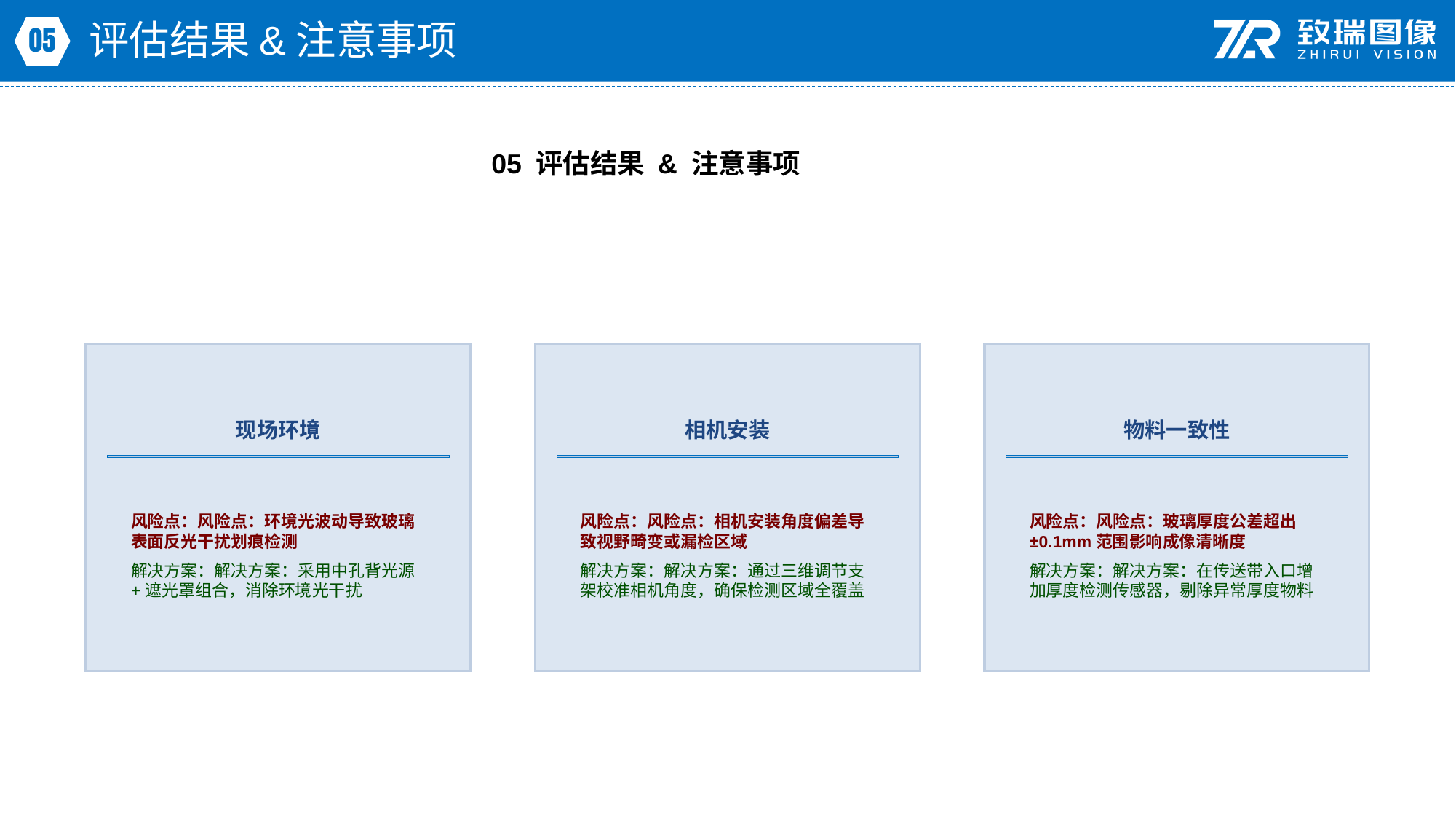

评估结果&注意事项
05

05 评估结果 & 注意事项

现场环境

相机安装

物料一致性

风险点：风险点：环境光波动导致玻璃表面反光干扰划痕检测
解决方案：解决方案：采用中孔背光源+遮光罩组合，消除环境光干扰

风险点：风险点：相机安装角度偏差导致视野畸变或漏检区域
解决方案：解决方案：通过三维调节支架校准相机角度，确保检测区域全覆盖

风险点：风险点：玻璃厚度公差超出±0.1mm范围影响成像清晰度
解决方案：解决方案：在传送带入口增加厚度检测传感器，剔除异常厚度物料